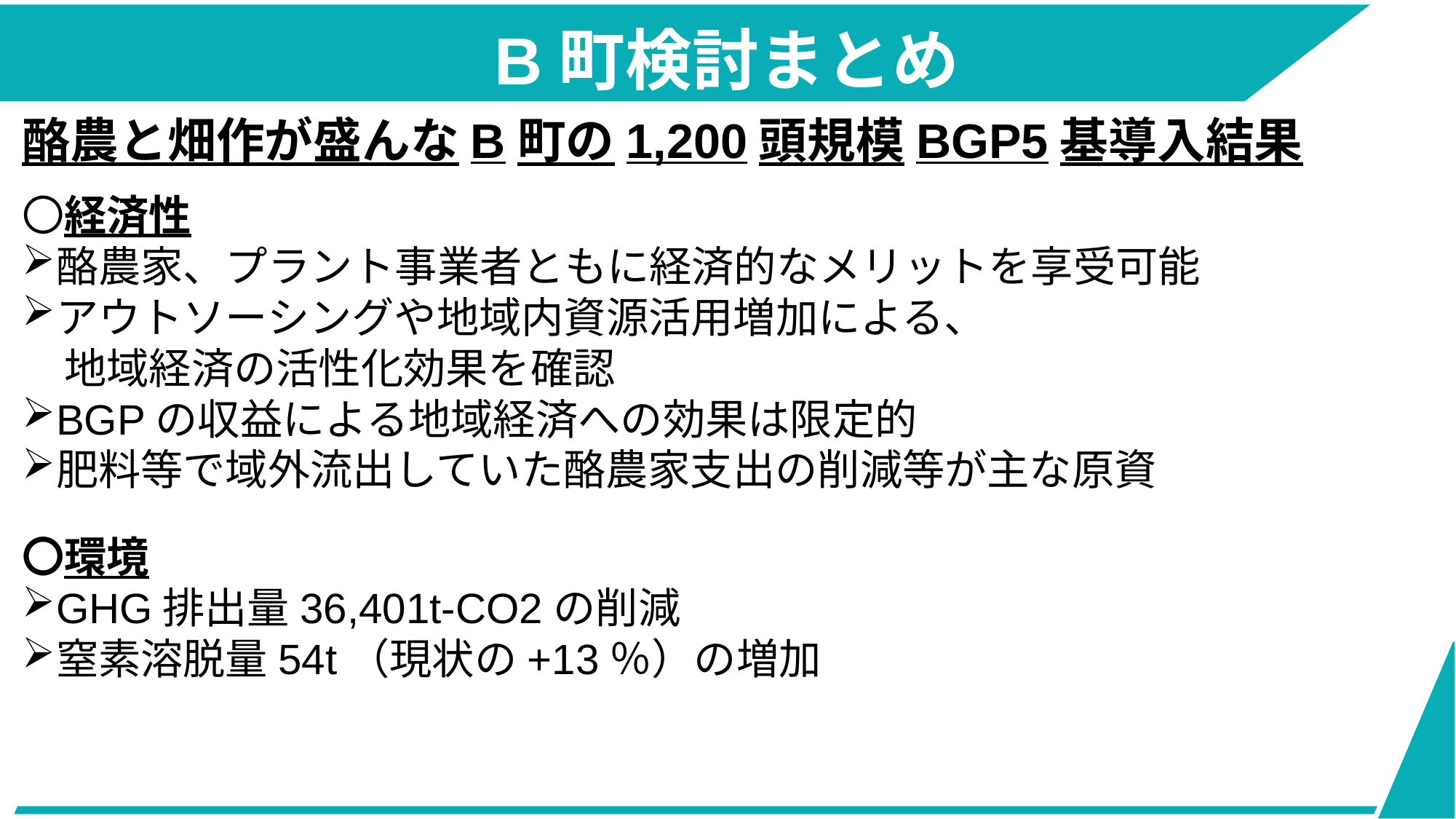

# B町検討まとめ
酪農と畑作が盛んなB町の1,200頭規模BGP5基導入結果

〇経済性
酪農家、プラント事業者ともに経済的なメリットを享受可能
アウトソーシングや地域内資源活用増加による、
　地域経済の活性化効果を確認
BGPの収益による地域経済への効果は限定的
肥料等で域外流出していた酪農家支出の削減等が主な原資

〇環境
GHG排出量36,401t-CO2の削減
窒素溶脱量54t（現状の+13％）の増加